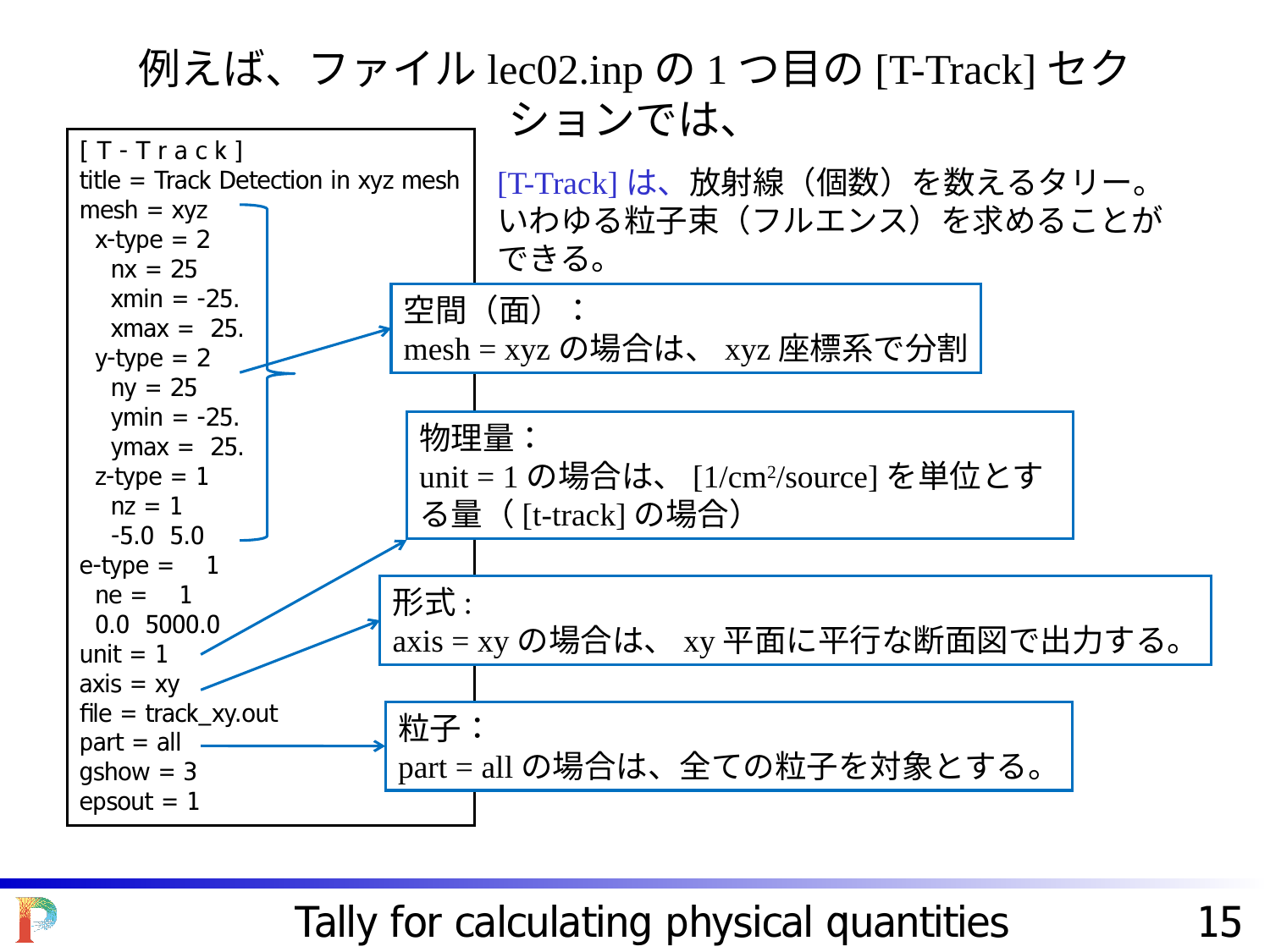

例えば、ファイルlec02.inpの1つ目の[T-Track]セクションでは、
[ T - T r a c k ]
title = Track Detection in xyz mesh
mesh = xyz
  x-type = 2
    nx = 25
    xmin = -25.
    xmax =  25.
  y-type = 2
    ny = 25
    ymin = -25.
    ymax =  25.
  z-type = 1
    nz = 1
    -5.0  5.0
e-type =    1
  ne =    1
  0.0  5000.0
unit = 1
axis = xy
file = track_xy.out
part = all
gshow = 3
epsout = 1
[T-Track]は、放射線（個数）を数えるタリー。
いわゆる粒子束（フルエンス）を求めることができる。

空間（面）：
mesh = xyzの場合は、xyz座標系で分割
物理量：
unit = 1の場合は、[1/cm2/source]を単位とする量（[t-track]の場合）
形式:
axis = xyの場合は、xy平面に平行な断面図で出力する。
粒子：
part = allの場合は、全ての粒子を対象とする。
Tally for calculating physical quantities